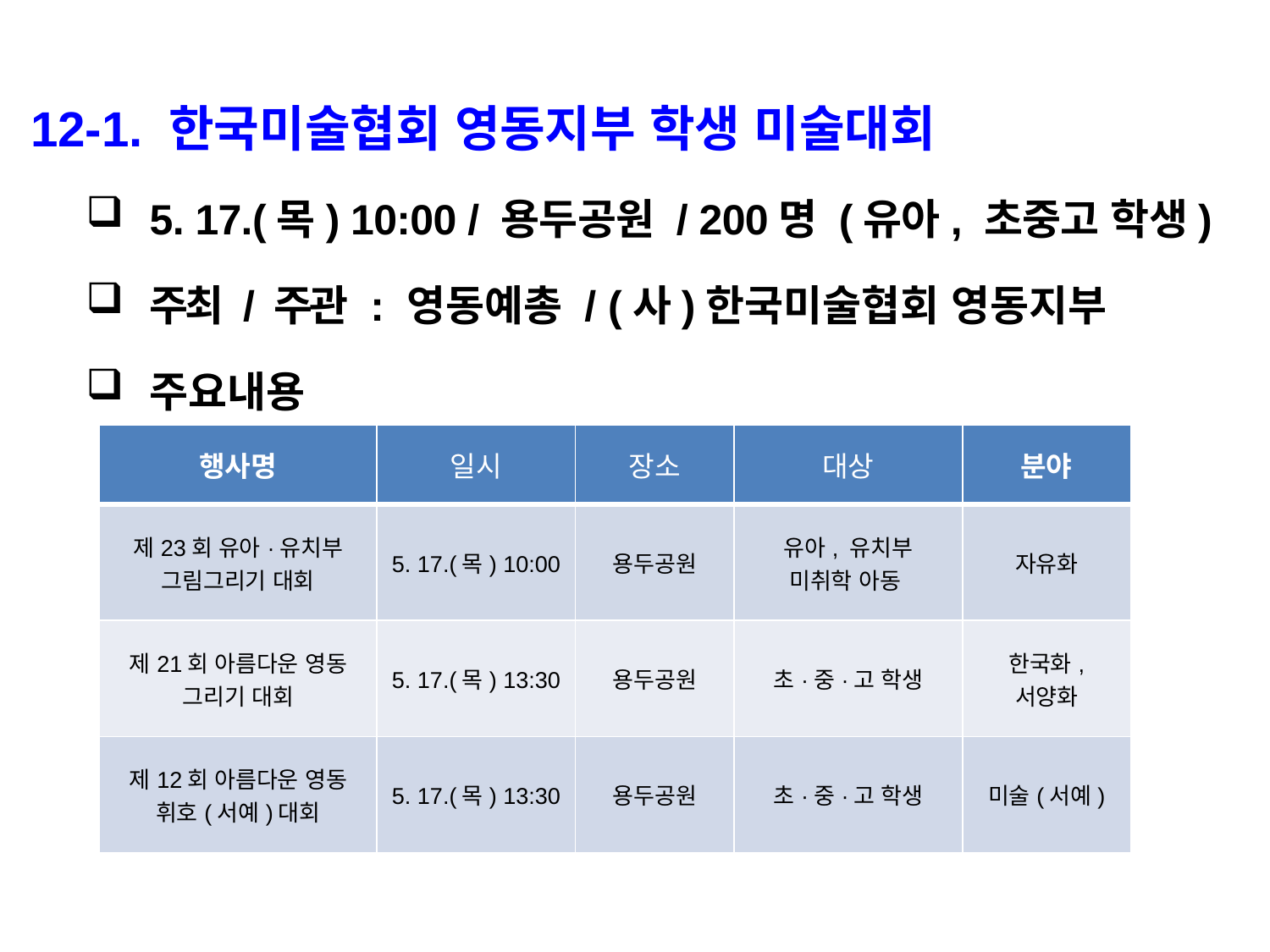

12-1. 한국미술협회 영동지부 학생 미술대회
5. 17.(목) 10:00 / 용두공원 / 200명 (유아, 초중고 학생)
주최 / 주관 : 영동예총 / (사)한국미술협회 영동지부
주요내용

| 행사명 | 일시 | 장소 | 대상 | 분야 |
| --- | --- | --- | --- | --- |
| 제23회 유아·유치부 그림그리기 대회 | 5. 17.(목) 10:00 | 용두공원 | 유아, 유치부 미취학 아동 | 자유화 |
| 제21회 아름다운 영동 그리기 대회 | 5. 17.(목) 13:30 | 용두공원 | 초·중·고 학생 | 한국화, 서양화 |
| 제12회 아름다운 영동 휘호(서예)대회 | 5. 17.(목) 13:30 | 용두공원 | 초·중·고 학생 | 미술(서예) |